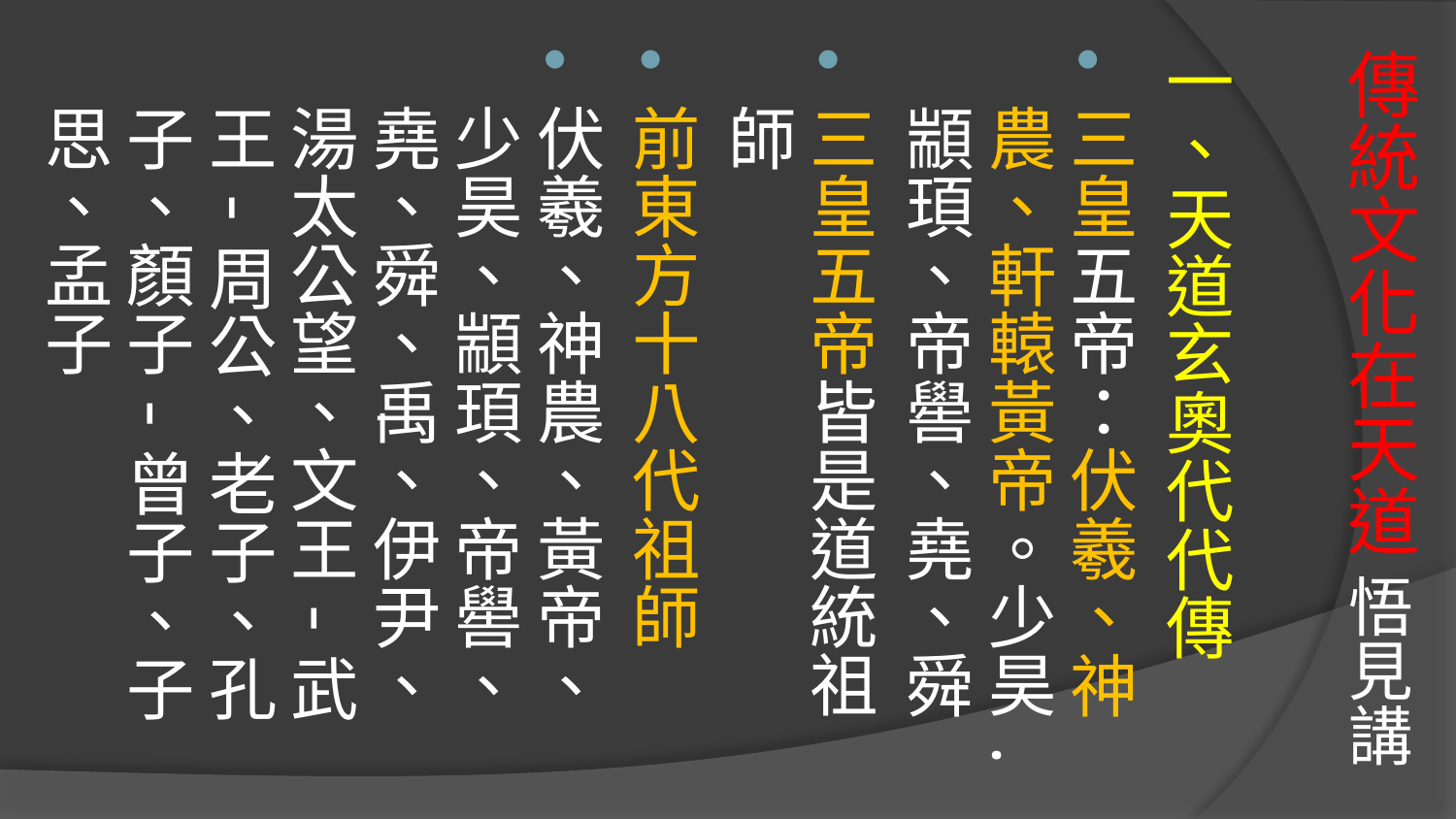

# 傳統文化在天道 悟見講
一、天道玄奧代代傳
三皇五帝：伏羲、神農、軒轅黃帝。少昊. 顓頊、帝嚳、堯、舜
三皇五帝皆是道統祖師
前東方十八代祖師
伏羲、神農、黃帝、少昊、顓頊、帝嚳、堯、舜、禹、伊尹、湯太公望、文王-武王-周公、老子、孔子、顏子-曾子、子思、孟子